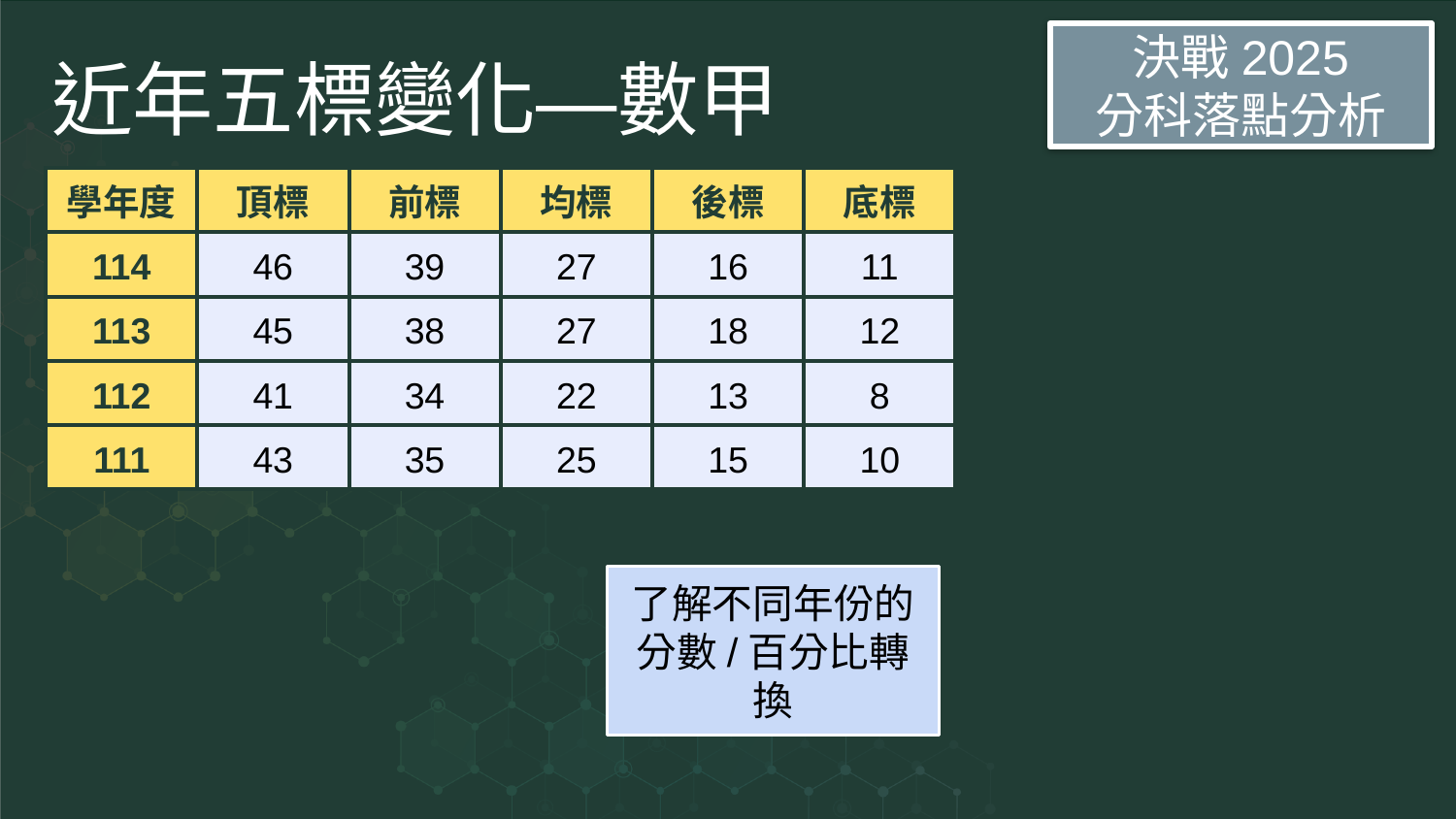

決戰2025
分科落點分析
# 近年五標變化—數甲
| 學年度 | 頂標 | 前標 | 均標 | 後標 | 底標 |
| --- | --- | --- | --- | --- | --- |
| 114 | 46 | 39 | 27 | 16 | 11 |
| 113 | 45 | 38 | 27 | 18 | 12 |
| 112 | 41 | 34 | 22 | 13 | 8 |
| 111 | 43 | 35 | 25 | 15 | 10 |
了解不同年份的分數/百分比轉換